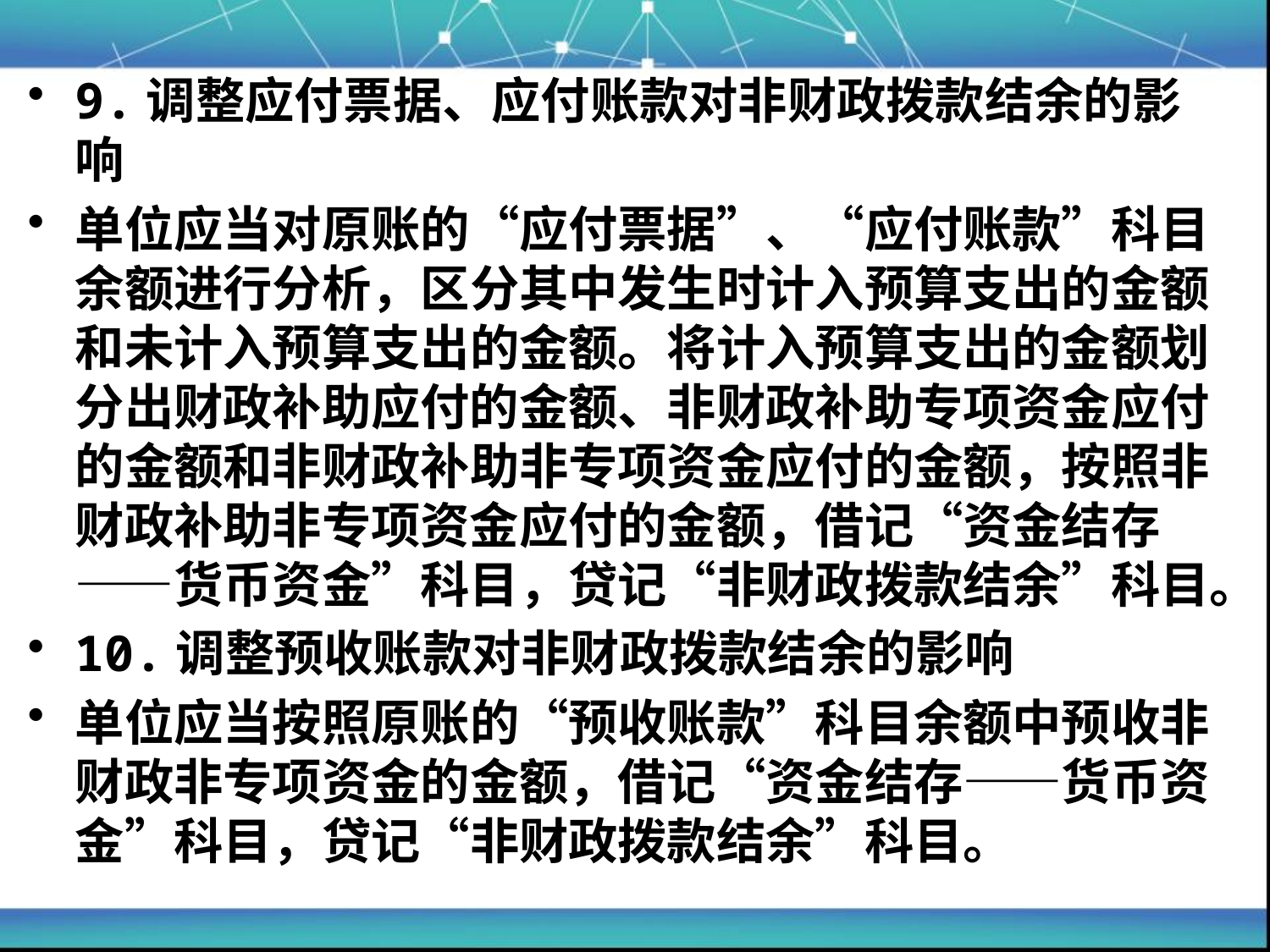

9.调整应付票据、应付账款对非财政拨款结余的影响
单位应当对原账的“应付票据”、“应付账款”科目余额进行分析，区分其中发生时计入预算支出的金额和未计入预算支出的金额。将计入预算支出的金额划分出财政补助应付的金额、非财政补助专项资金应付的金额和非财政补助非专项资金应付的金额，按照非财政补助非专项资金应付的金额，借记“资金结存——货币资金”科目，贷记“非财政拨款结余”科目。
10.调整预收账款对非财政拨款结余的影响
单位应当按照原账的“预收账款”科目余额中预收非财政非专项资金的金额，借记“资金结存——货币资金”科目，贷记“非财政拨款结余”科目。